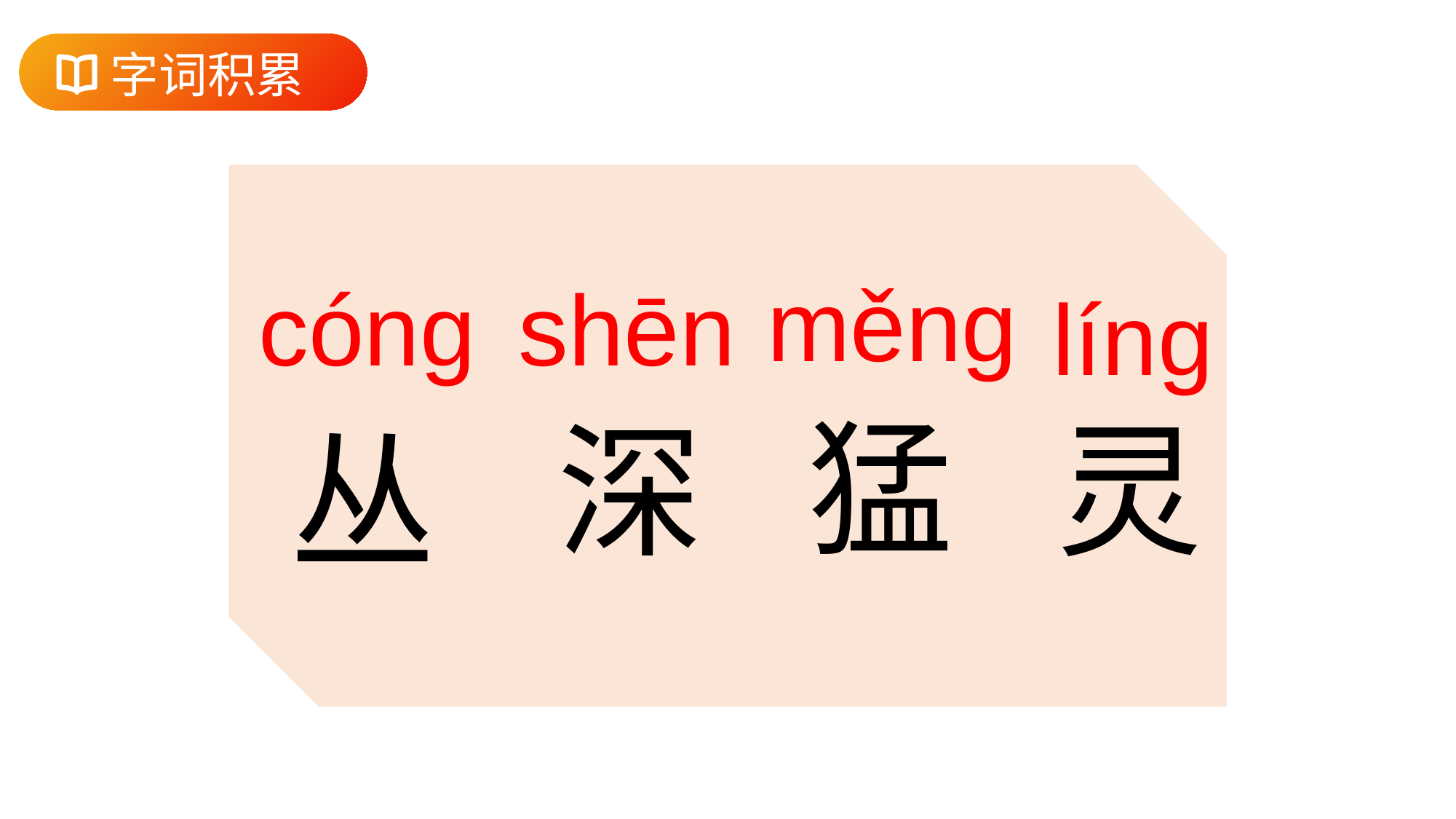

字词积累

měnɡ
cónɡ
shēn
línɡ
猛
灵
深
丛